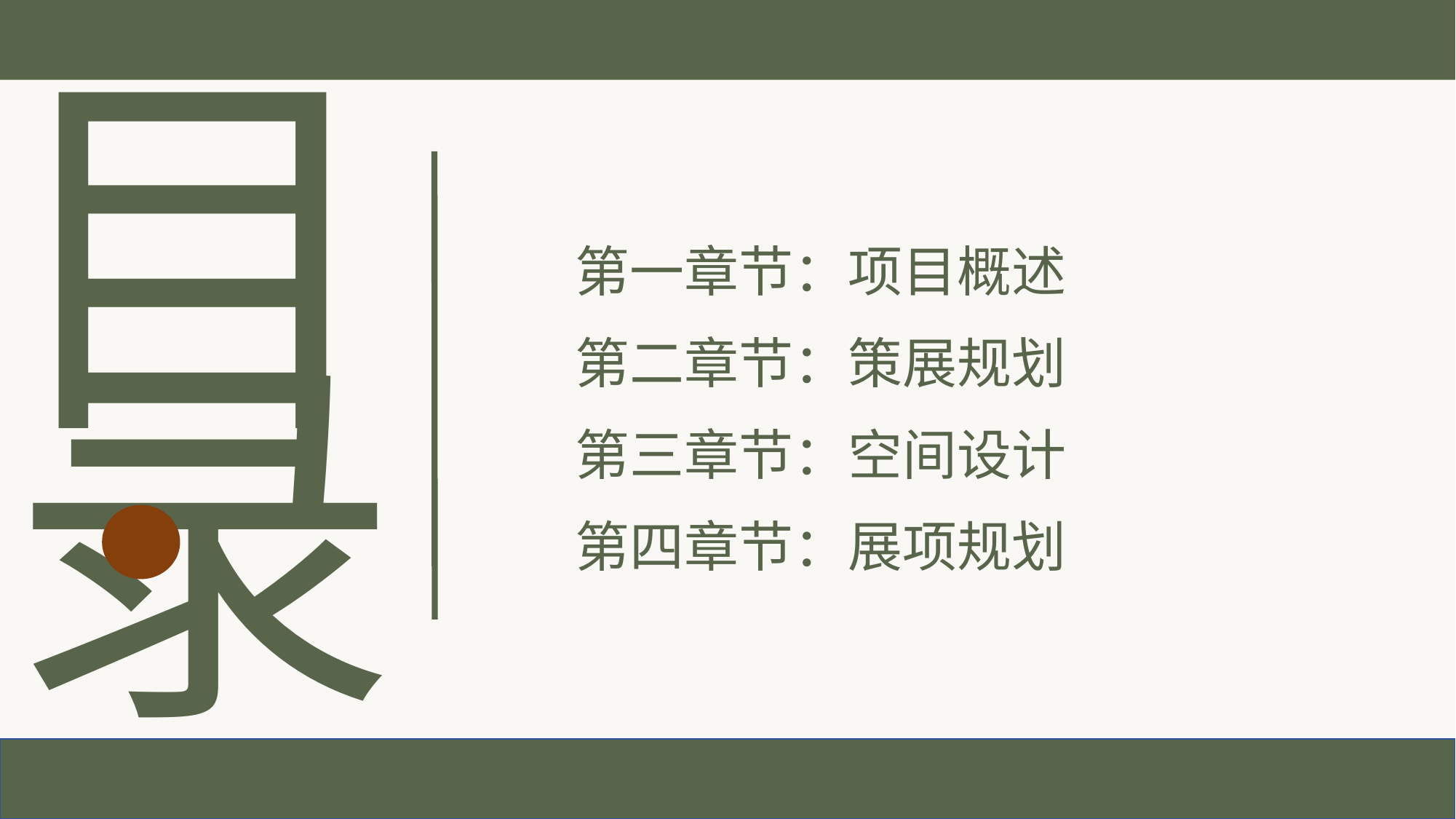

目
第一章节：项目概述
录
第二章节：策展规划
第三章节：空间设计

第四章节：展项规划